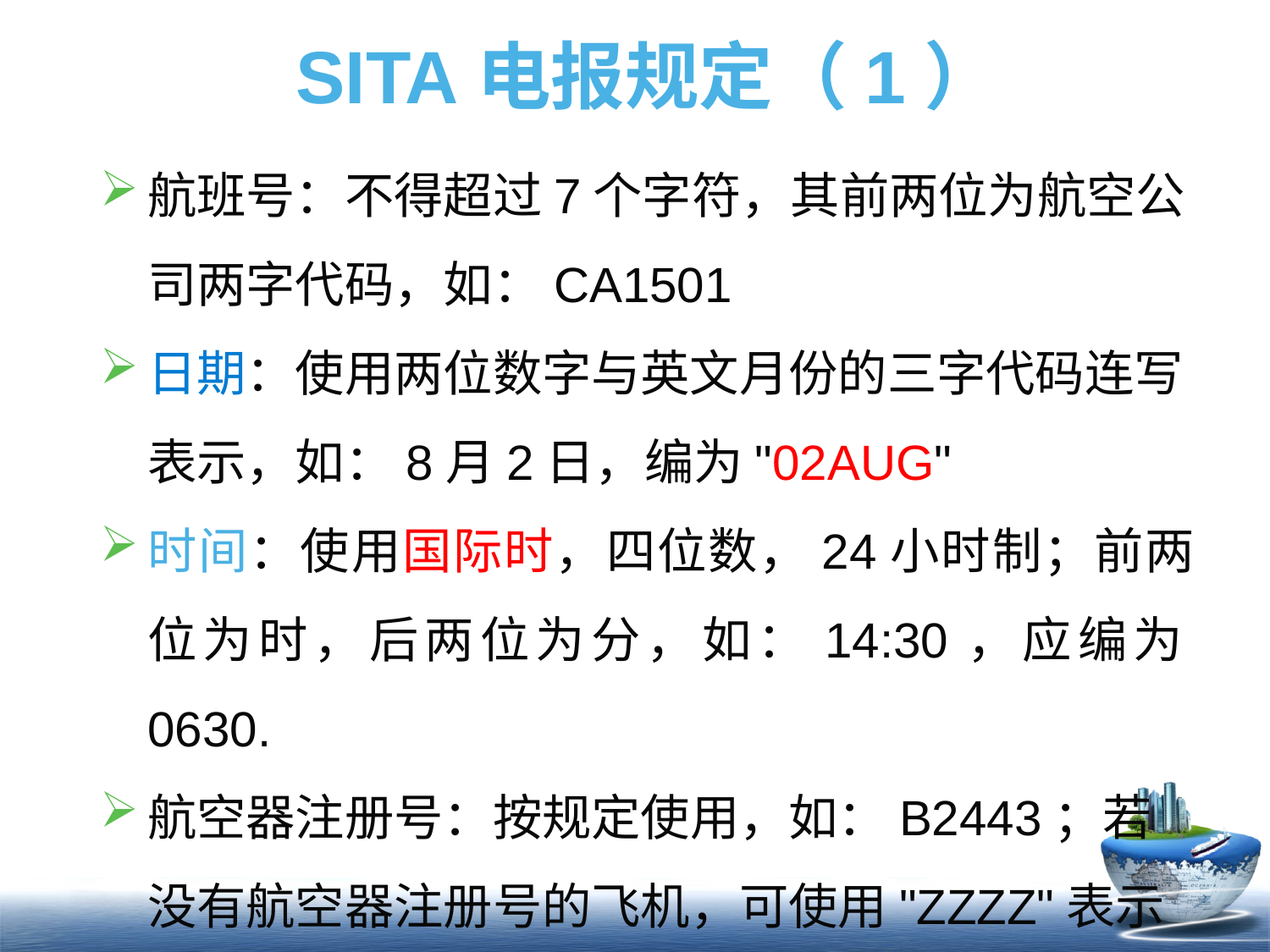

# SITA电报规定（1）
航班号：不得超过7个字符，其前两位为航空公司两字代码，如：CA1501
日期：使用两位数字与英文月份的三字代码连写表示，如：8月2日，编为"02AUG"
时间：使用国际时，四位数，24小时制；前两位为时，后两位为分，如：14:30，应编为0630.
航空器注册号：按规定使用，如：B2443；若没有航空器注册号的飞机，可使用"ZZZZ"表示